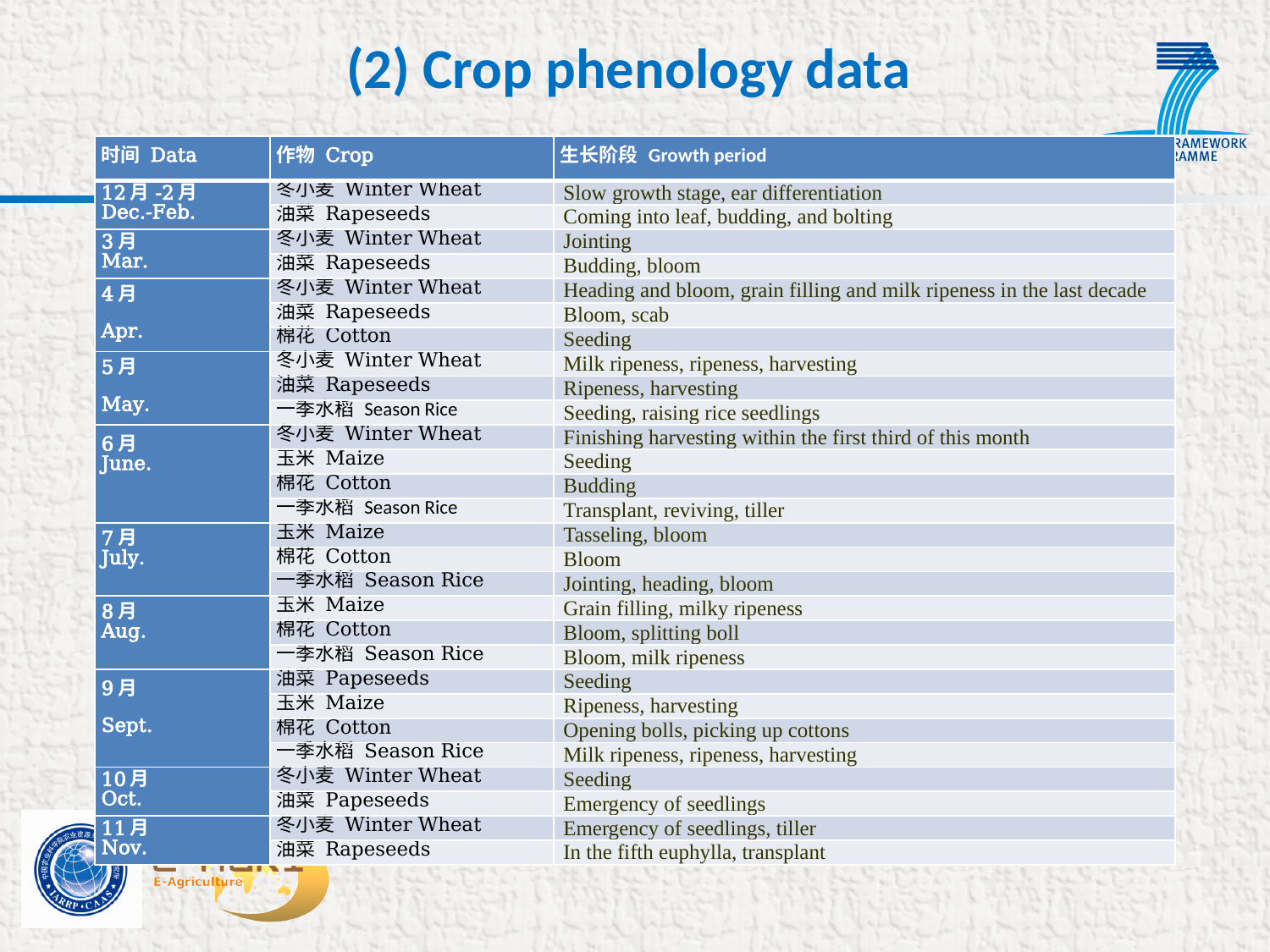

# (2) Crop phenology data
| 时间 Data | 作物 Crop | 生长阶段 Growth period |
| --- | --- | --- |
| 12月-2月 Dec.-Feb. | 冬小麦 Winter Wheat | Slow growth stage, ear differentiation |
|  | 油菜 Rapeseeds | Coming into leaf, budding, and bolting |
| 3月 Mar. | 冬小麦 Winter Wheat | Jointing |
|  | 油菜 Rapeseeds | Budding, bloom |
| 4月 　 Apr. | 冬小麦 Winter Wheat | Heading and bloom, grain filling and milk ripeness in the last decade |
|  | 油菜 Rapeseeds | Bloom, scab |
|  | 棉花 Cotton | Seeding |
| 5月 　 May. | 冬小麦 Winter Wheat | Milk ripeness, ripeness, harvesting |
|  | 油菜 Rapeseeds | Ripeness, harvesting |
|  | 一季水稻 Season Rice | Seeding, raising rice seedlings |
| 6月 June. | 冬小麦 Winter Wheat | Finishing harvesting within the first third of this month |
|  | 玉米 Maize | Seeding |
|  | 棉花 Cotton | Budding |
|  | 一季水稻 Season Rice | Transplant, reviving, tiller |
| 7月 July. | 玉米 Maize | Tasseling, bloom |
|  | 棉花 Cotton | Bloom |
|  | 一季水稻 Season Rice | Jointing, heading, bloom |
| 8月 Aug. | 玉米 Maize | Grain filling, milky ripeness |
|  | 棉花 Cotton | Bloom, splitting boll |
|  | 一季水稻 Season Rice | Bloom, milk ripeness |
| 9月 　 Sept. | 油菜 Papeseeds | Seeding |
|  | 玉米 Maize | Ripeness, harvesting |
|  | 棉花 Cotton | Opening bolls, picking up cottons |
|  | 一季水稻 Season Rice | Milk ripeness, ripeness, harvesting |
| 10月 Oct. | 冬小麦 Winter Wheat | Seeding |
|  | 油菜 Papeseeds | Emergency of seedlings |
| 11月 Nov. | 冬小麦 Winter Wheat | Emergency of seedlings, tiller |
|  | 油菜 Rapeseeds | In the fifth euphylla, transplant |